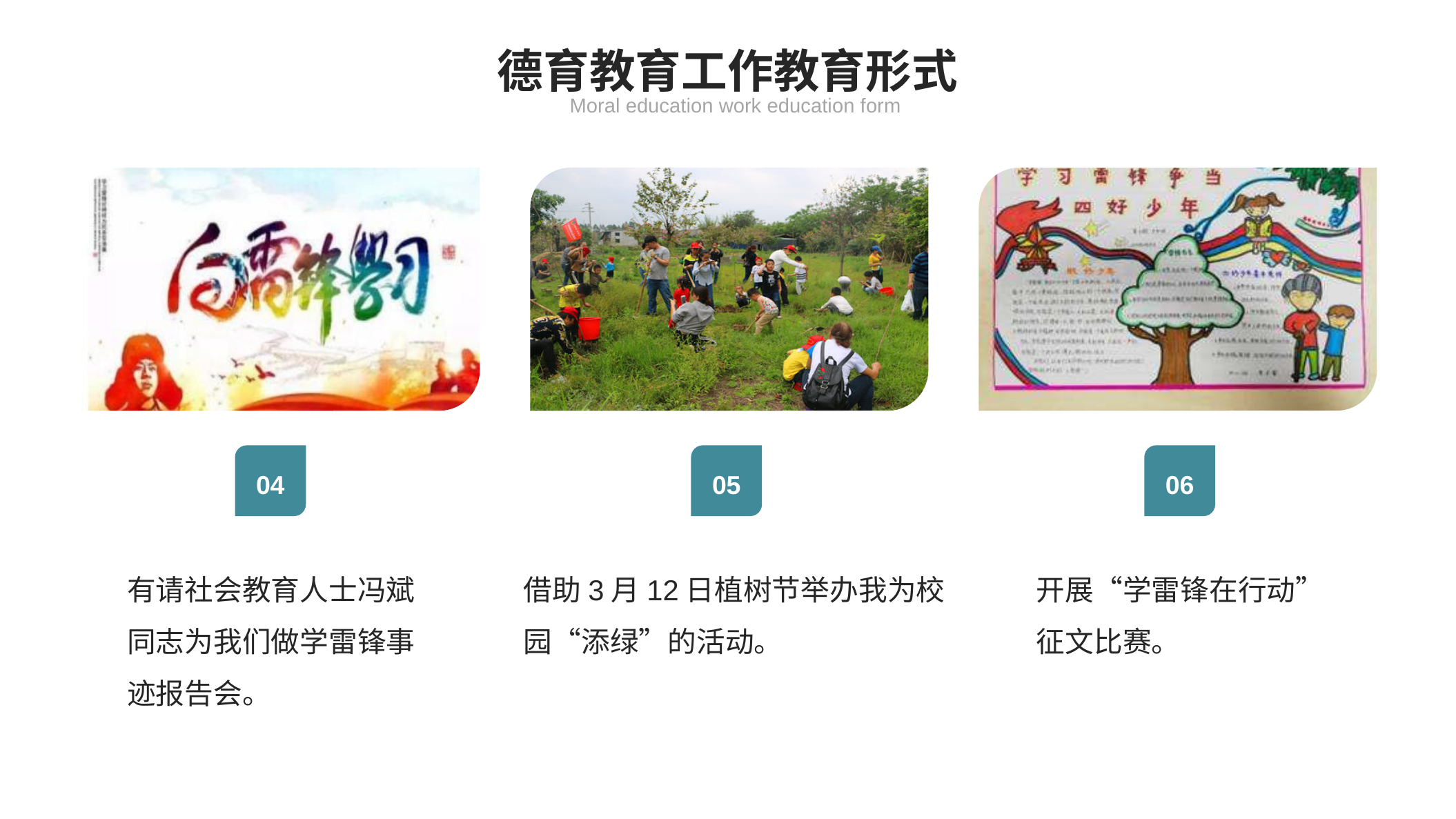

德育教育工作教育形式
Moral education work education form

04
05
06
有请社会教育人士冯斌同志为我们做学雷锋事迹报告会。
借助3月12日植树节举办我为校园“添绿”的活动。
开展“学雷锋在行动”征文比赛。